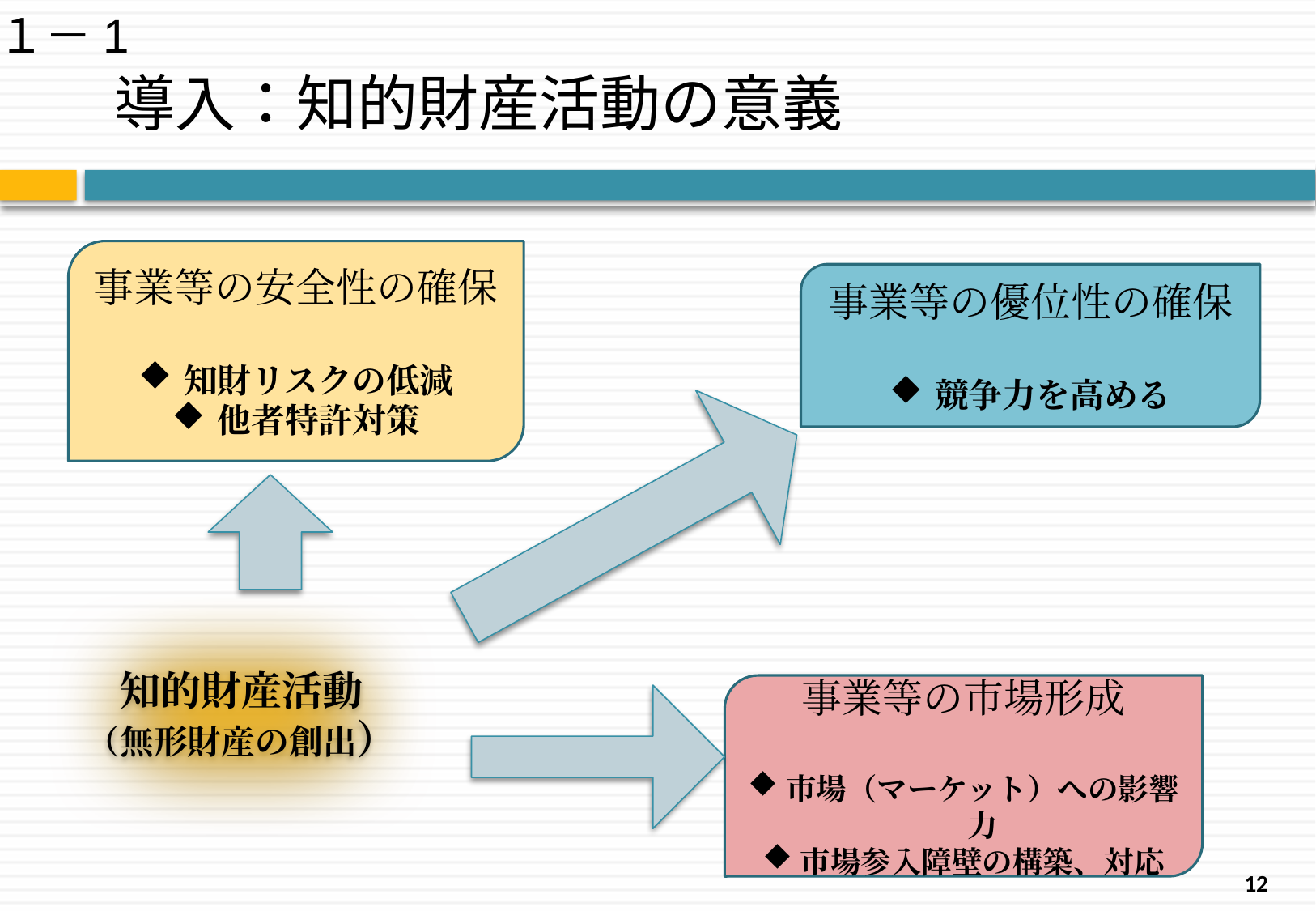

１－1
導入：知的財産活動の意義
事業等の安全性の確保

知財リスクの低減
他者特許対策
事業等の優位性の確保

競争力を高める

知的財産活動
（無形財産の創出）
事業等の市場形成

市場（マーケット）への影響力
市場参入障壁の構築、対応

12